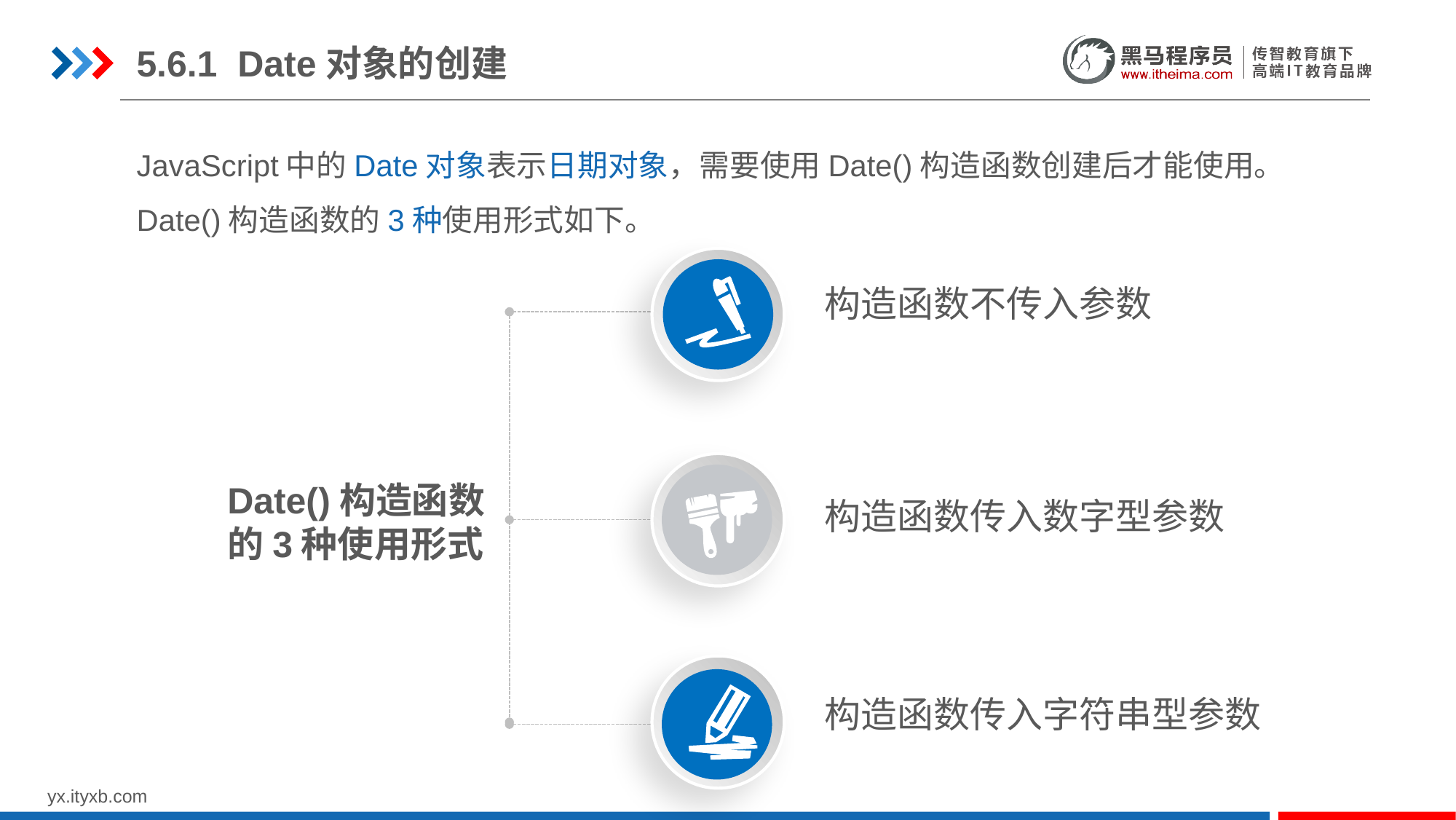

5.6.1  Date对象的创建
JavaScript中的Date对象表示日期对象，需要使用Date()构造函数创建后才能使用。
Date()构造函数的3种使用形式如下。

构造函数不传入参数

Date()构造函数的3种使用形式
构造函数传入数字型参数

构造函数传入字符串型参数